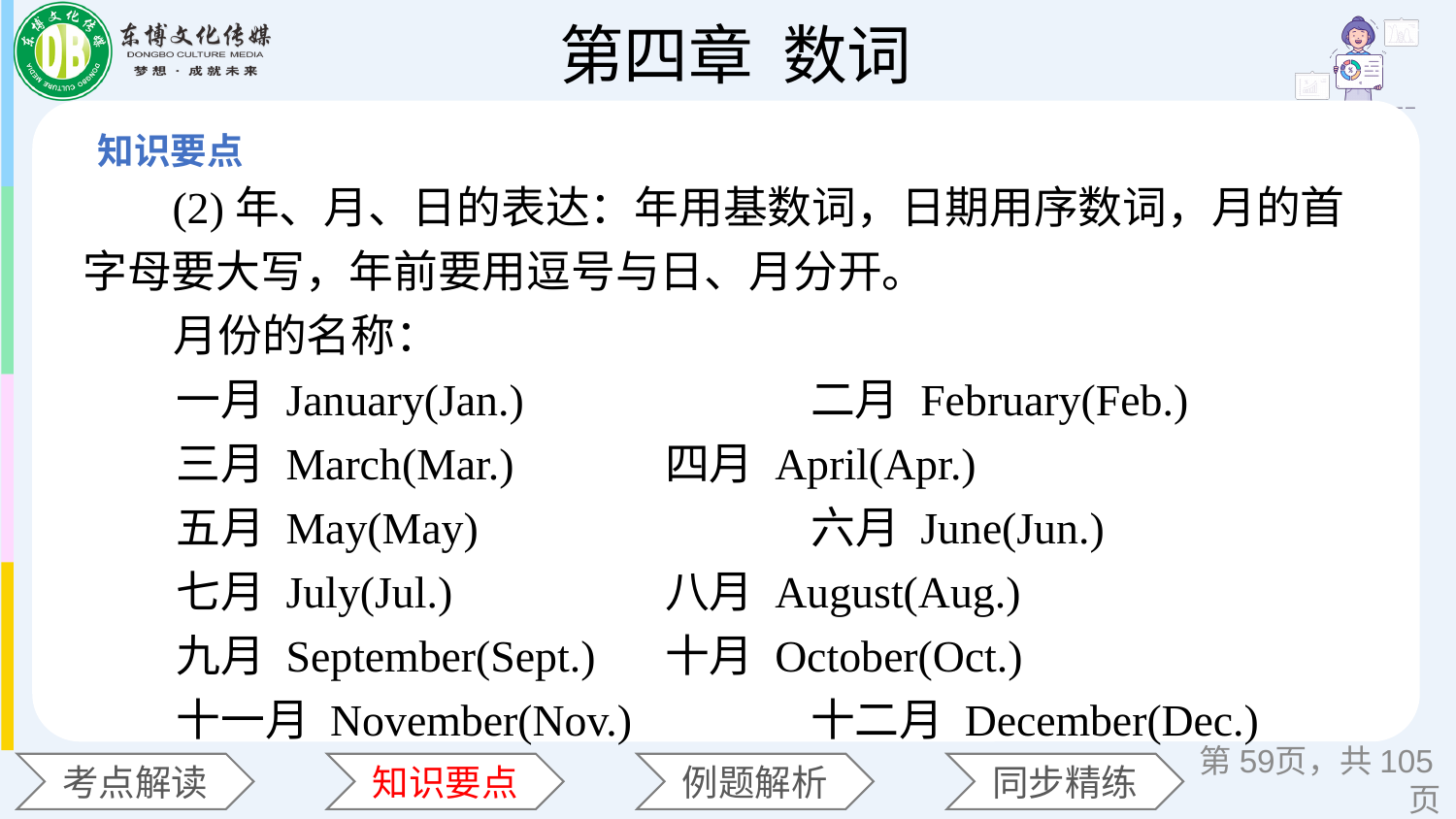

(2)年、月、日的表达：年用基数词，日期用序数词，月的首字母要大写，年前要用逗号与日、月分开。
        月份的名称：
 一月 January(Jan.)　　　 	二月 February(Feb.)
 三月 March(Mar.)		四月 April(Apr.)
 五月 May(May)    		六月 June(Jun.)
 七月 July(Jul.)    		八月 August(Aug.)
 九月 September(Sept.)	十月 October(Oct.)
 十一月 November(Nov.)    	十二月 December(Dec.)
第59页，共105页